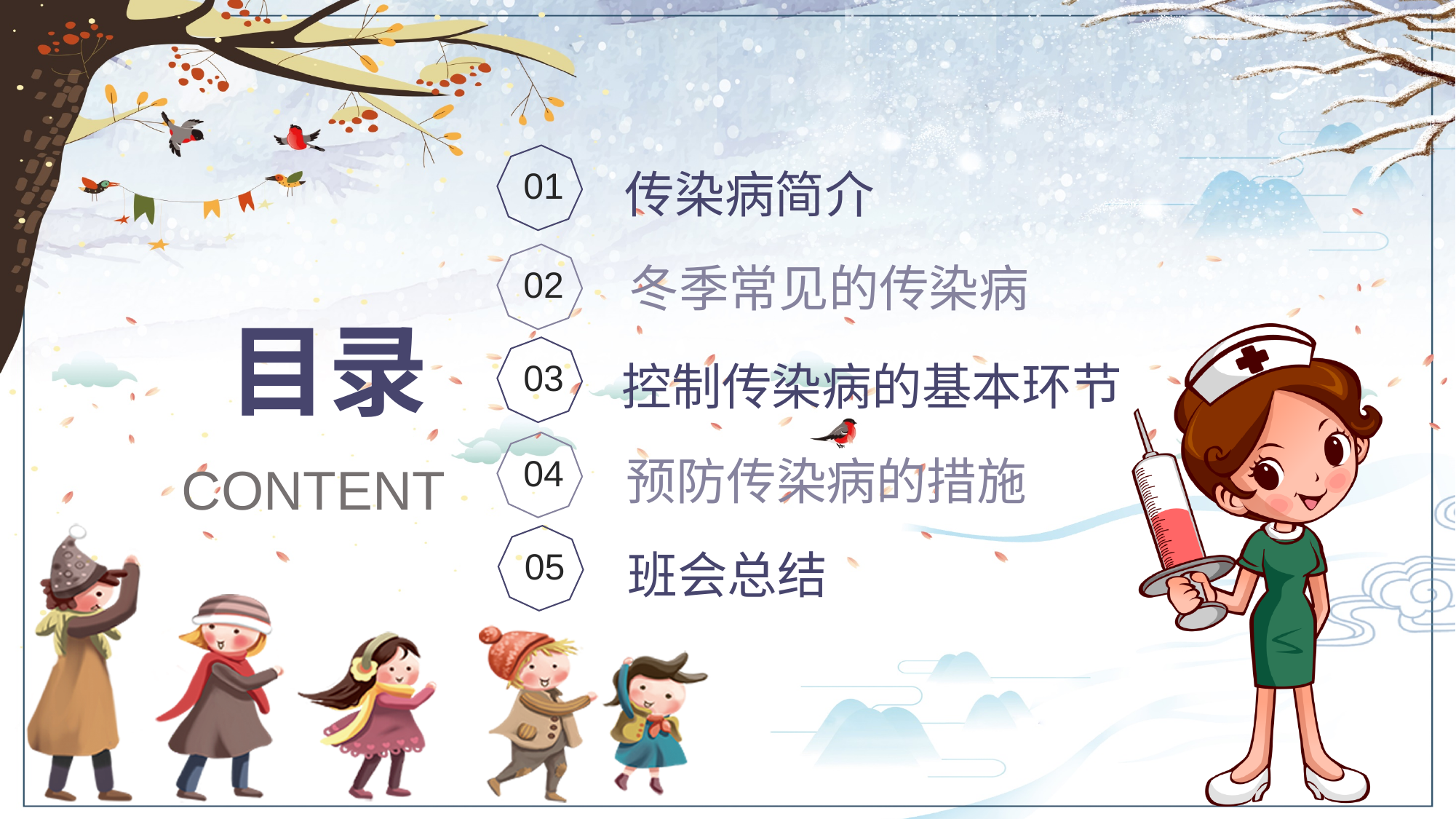

01
传染病简介

冬季常见的传染病
02
目录

03
控制传染病的基本环节

04
预防传染病的措施
CONTENT

05
班会总结